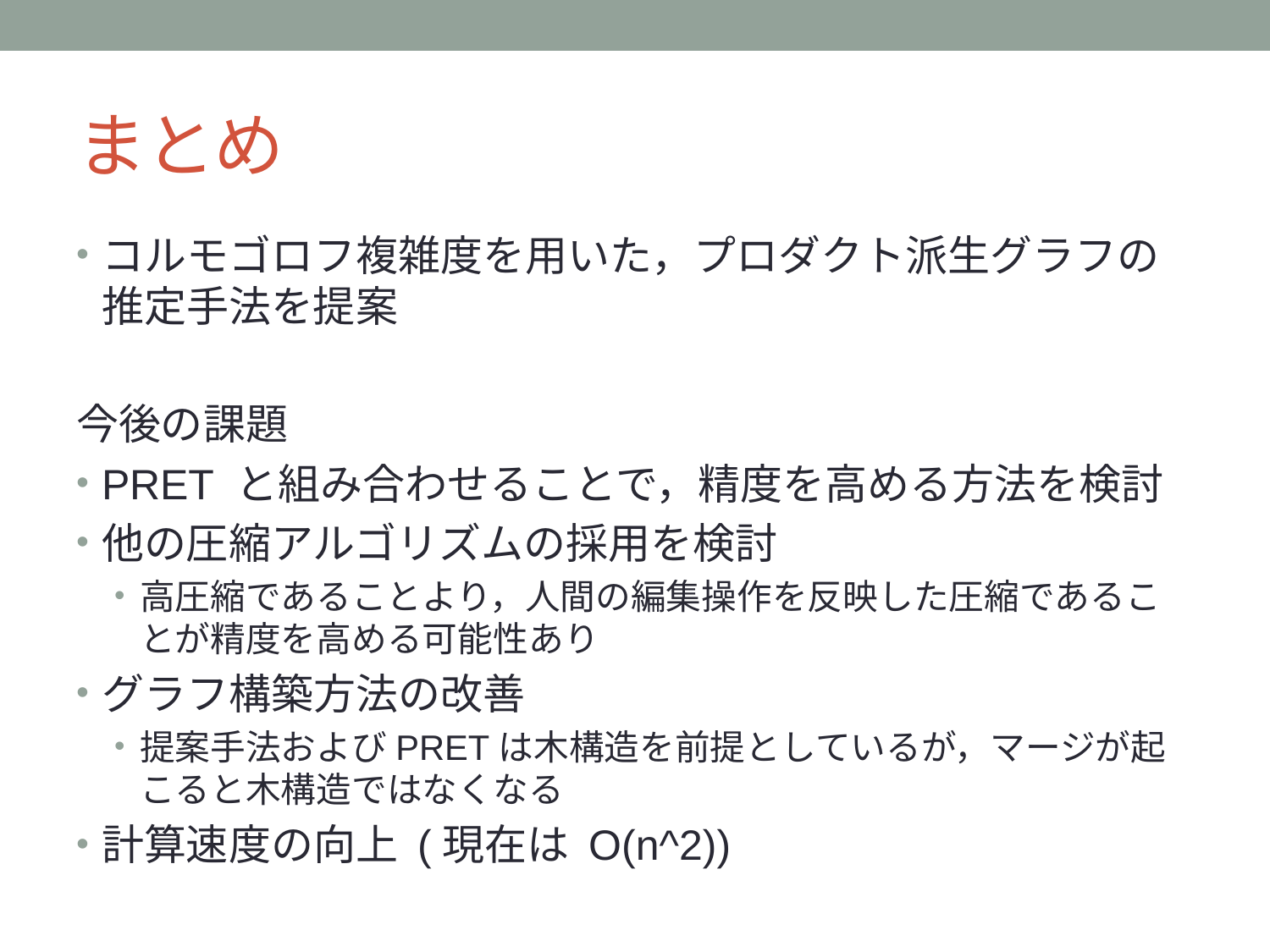

# まとめ
コルモゴロフ複雑度を用いた，プロダクト派生グラフの推定手法を提案

今後の課題
PRET と組み合わせることで，精度を高める方法を検討
他の圧縮アルゴリズムの採用を検討
高圧縮であることより，人間の編集操作を反映した圧縮であることが精度を高める可能性あり
グラフ構築方法の改善
提案手法およびPRETは木構造を前提としているが，マージが起こると木構造ではなくなる
計算速度の向上 (現在は O(n^2))